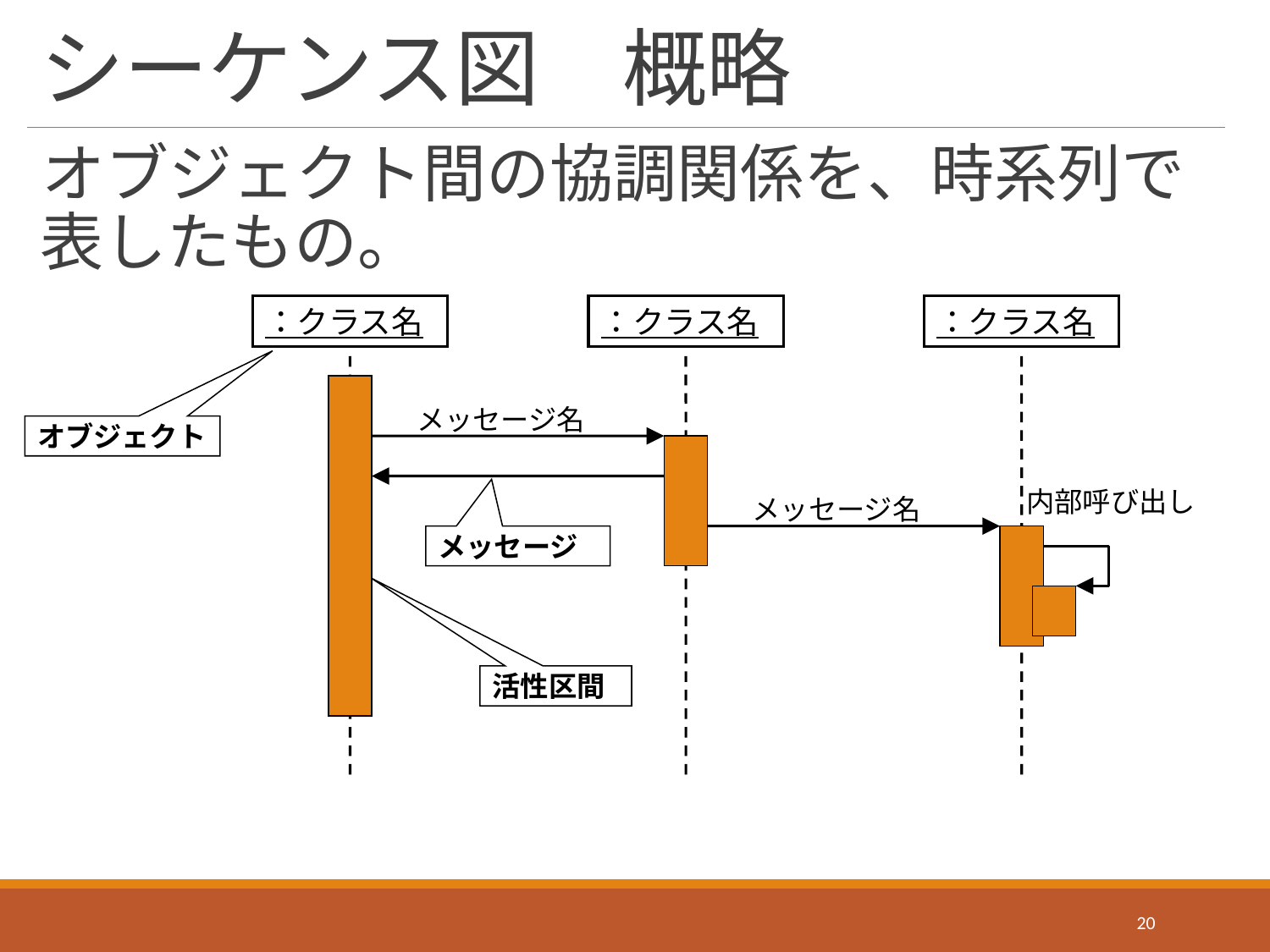

# シーケンス図　概略
オブジェクト間の協調関係を、時系列で表したもの。

：クラス名
：クラス名
：クラス名

メッセージ名
オブジェクト

内部呼び出し
メッセージ名

メッセージ

活性区間
20